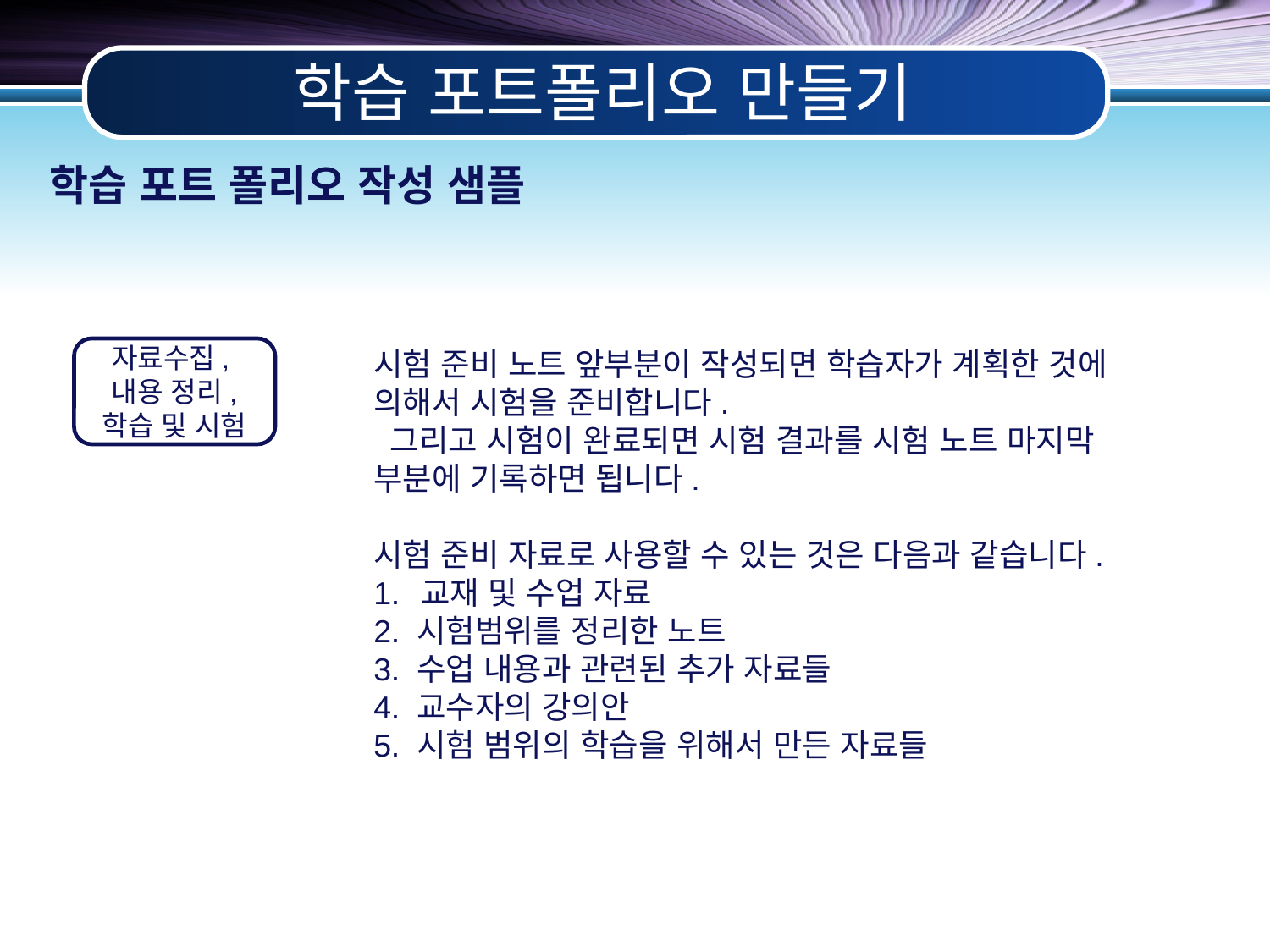

학습 포트폴리오 만들기
학습 포트 폴리오 작성 샘플
자료수집,
내용 정리, 학습 및 시험
시험 준비 노트 앞부분이 작성되면 학습자가 계획한 것에
의해서 시험을 준비합니다.
 그리고 시험이 완료되면 시험 결과를 시험 노트 마지막
부분에 기록하면 됩니다.

시험 준비 자료로 사용할 수 있는 것은 다음과 같습니다.
교재 및 수업 자료
2. 시험범위를 정리한 노트
3. 수업 내용과 관련된 추가 자료들
4. 교수자의 강의안
5. 시험 범위의 학습을 위해서 만든 자료들